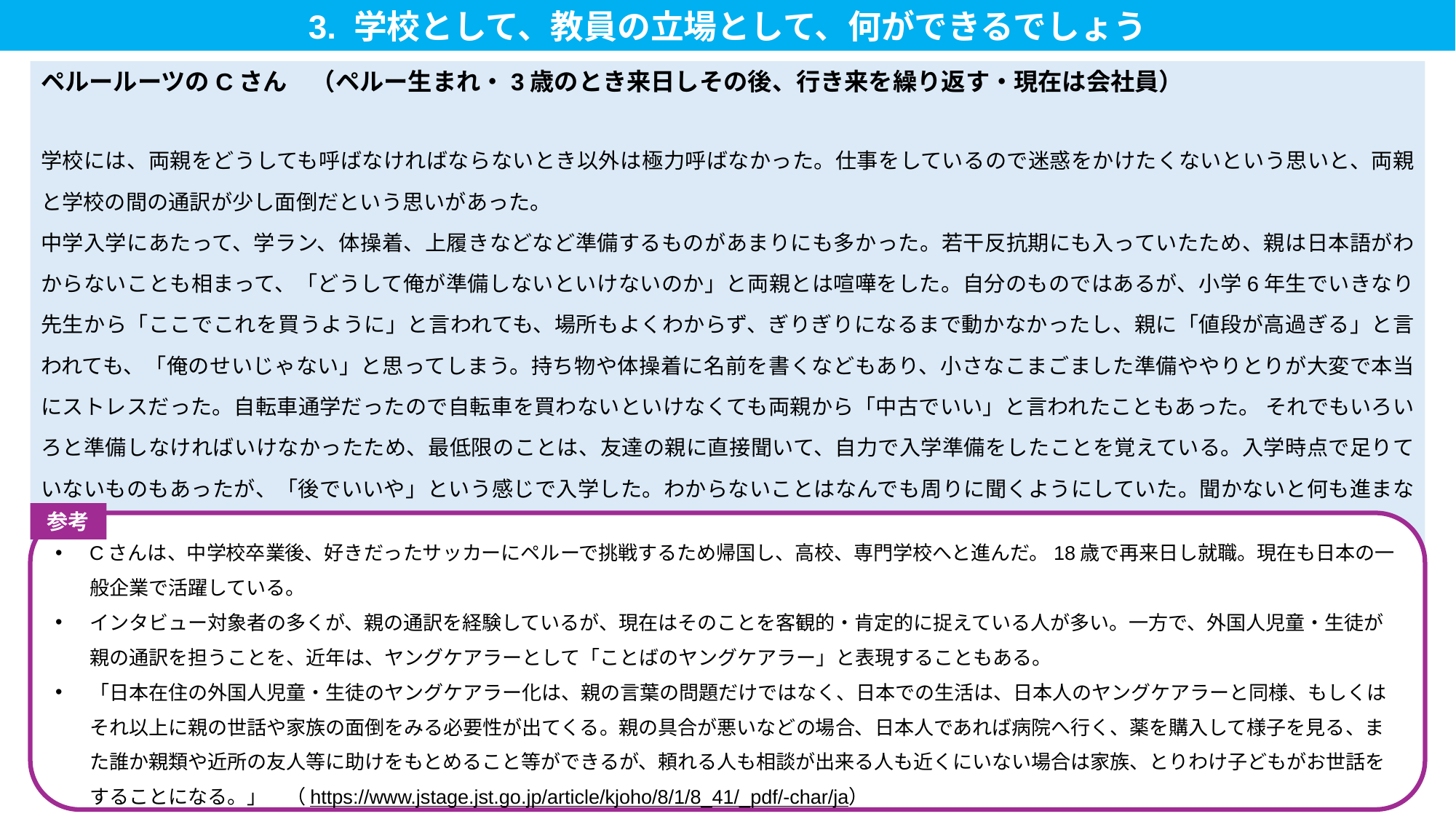

3. 学校として、教員の立場として、何ができるでしょう
ペルールーツのCさん　（ペルー生まれ・3歳のとき来日しその後、行き来を繰り返す・現在は会社員）

学校には、両親をどうしても呼ばなければならないとき以外は極力呼ばなかった。仕事をしているので迷惑をかけたくないという思いと、両親と学校の間の通訳が少し面倒だという思いがあった。
中学入学にあたって、学ラン、体操着、上履きなどなど準備するものがあまりにも多かった。若干反抗期にも入っていたため、親は日本語がわからないことも相まって、「どうして俺が準備しないといけないのか」と両親とは喧嘩をした。自分のものではあるが、小学6年生でいきなり先生から「ここでこれを買うように」と言われても、場所もよくわからず、ぎりぎりになるまで動かなかったし、親に「値段が高過ぎる」と言われても、「俺のせいじゃない」と思ってしまう。持ち物や体操着に名前を書くなどもあり、小さなこまごました準備ややりとりが大変で本当にストレスだった。自転車通学だったので自転車を買わないといけなくても両親から「中古でいい」と言われたこともあった。 それでもいろいろと準備しなければいけなかったため、最低限のことは、友達の親に直接聞いて、自力で入学準備をしたことを覚えている。入学時点で足りていないものもあったが、「後でいいや」という感じで入学した。わからないことはなんでも周りに聞くようにしていた。聞かないと何も進まない感じだった。
参考

Cさんは、中学校卒業後、好きだったサッカーにペルーで挑戦するため帰国し、高校、専門学校へと進んだ。18歳で再来日し就職。現在も日本の一般企業で活躍している。
インタビュー対象者の多くが、親の通訳を経験しているが、現在はそのことを客観的・肯定的に捉えている人が多い。一方で、外国人児童・生徒が親の通訳を担うことを、近年は、ヤングケアラーとして「ことばのヤングケアラー」と表現することもある。
「日本在住の外国人児童・生徒のヤングケアラー化は、親の言葉の問題だけではなく、日本での生活は、日本人のヤングケアラーと同様、もしくはそれ以上に親の世話や家族の面倒をみる必要性が出てくる。親の具合が悪いなどの場合、日本人であれば病院へ行く、薬を購入して様子を見る、また誰か親類や近所の友人等に助けをもとめること等ができるが、頼れる人も相談が出来る人も近くにいない場合は家族、とりわけ子どもがお世話をすることになる。」　（https://www.jstage.jst.go.jp/article/kjoho/8/1/8_41/_pdf/-char/ja）